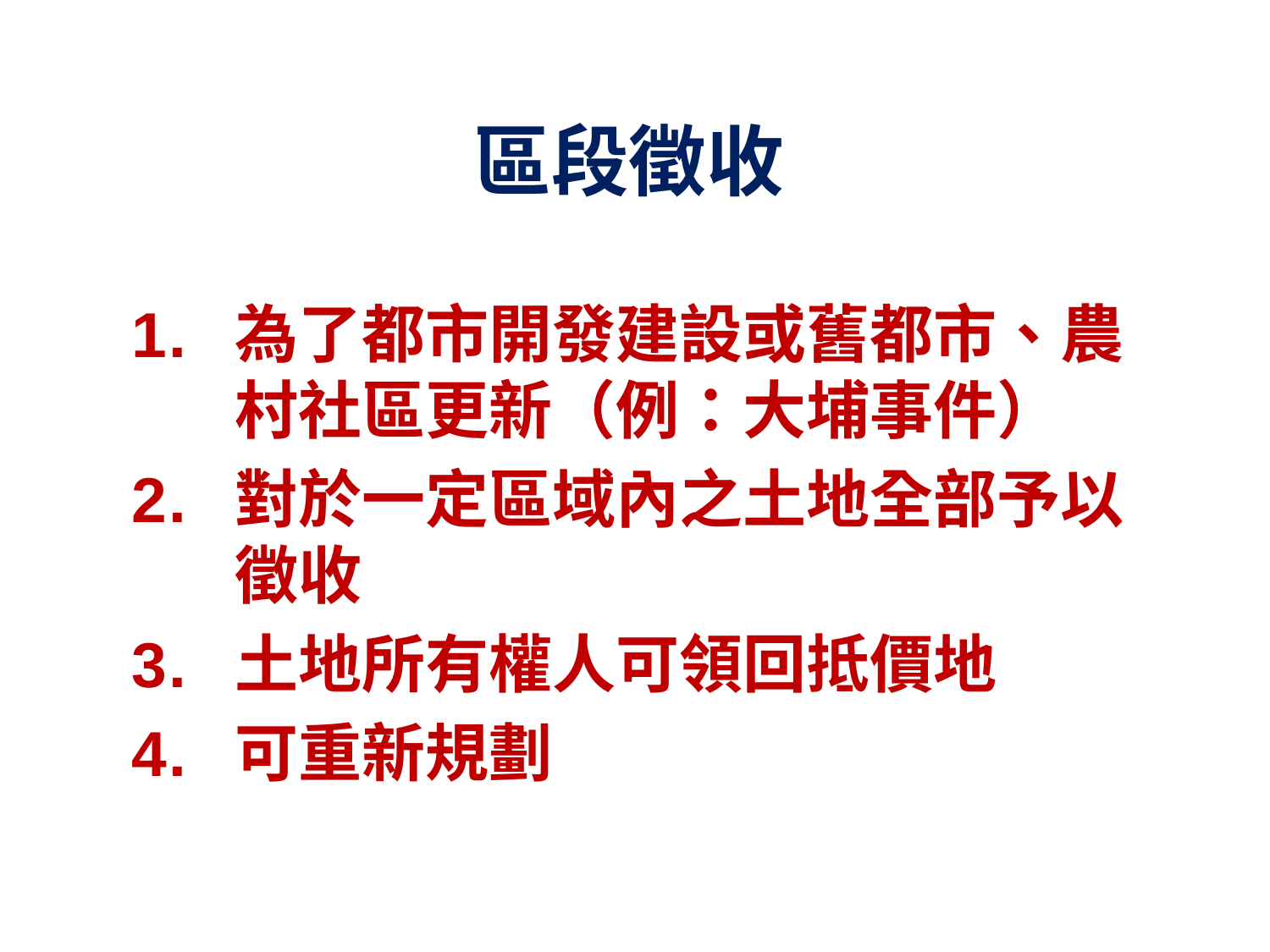

# 區段徵收
為了都市開發建設或舊都市、農村社區更新（例：大埔事件）
對於一定區域內之土地全部予以徵收
土地所有權人可領回抵價地
可重新規劃